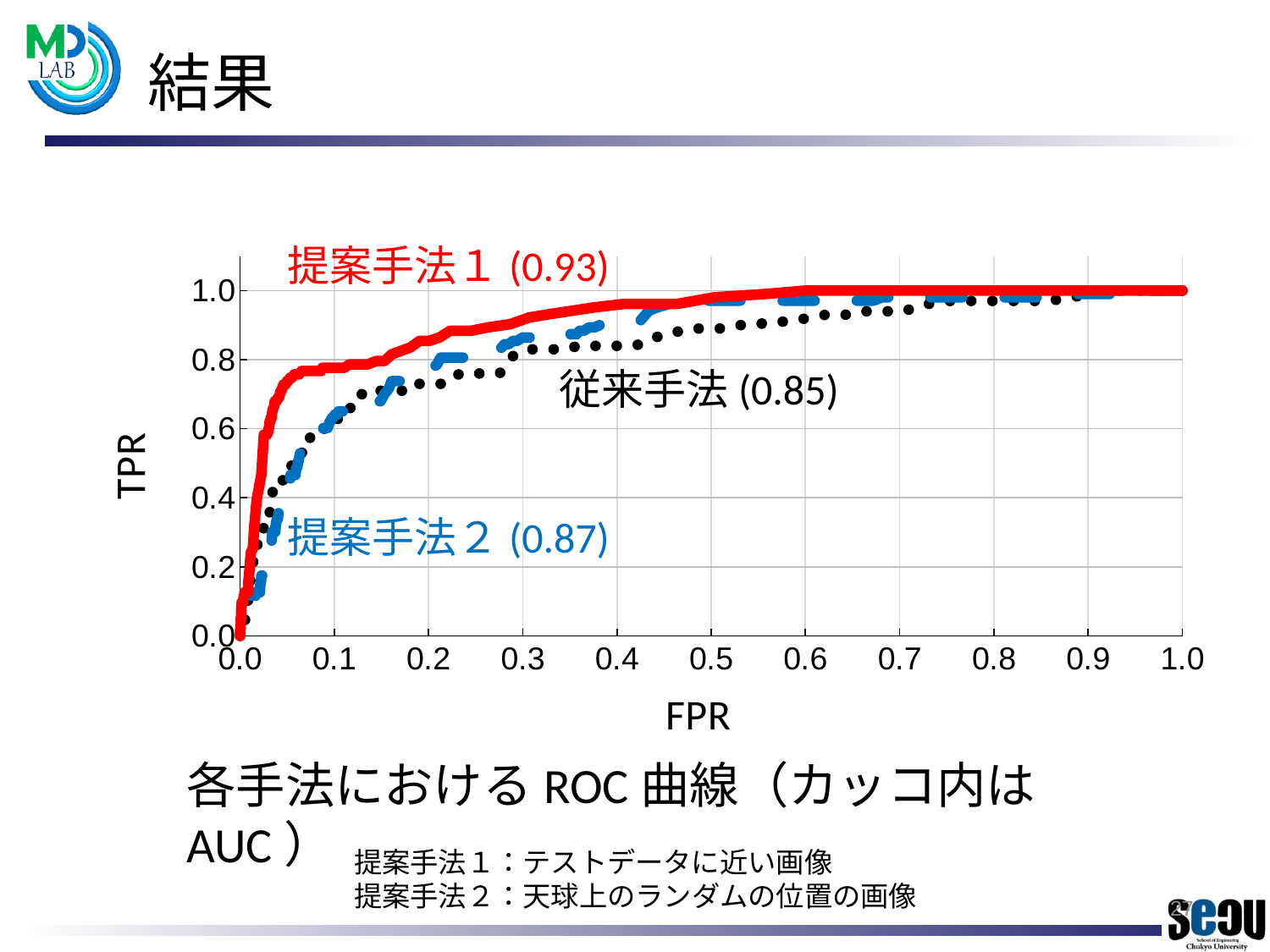

# 結果

### Chart

| Category |  |  |  |
|---|---|---|---|
提案手法１(0.93)
従来手法(0.85)
提案手法２(0.87)
各手法におけるROC曲線（カッコ内はAUC）
提案手法１：テストデータに近い画像
提案手法２：天球上のランダムの位置の画像
27